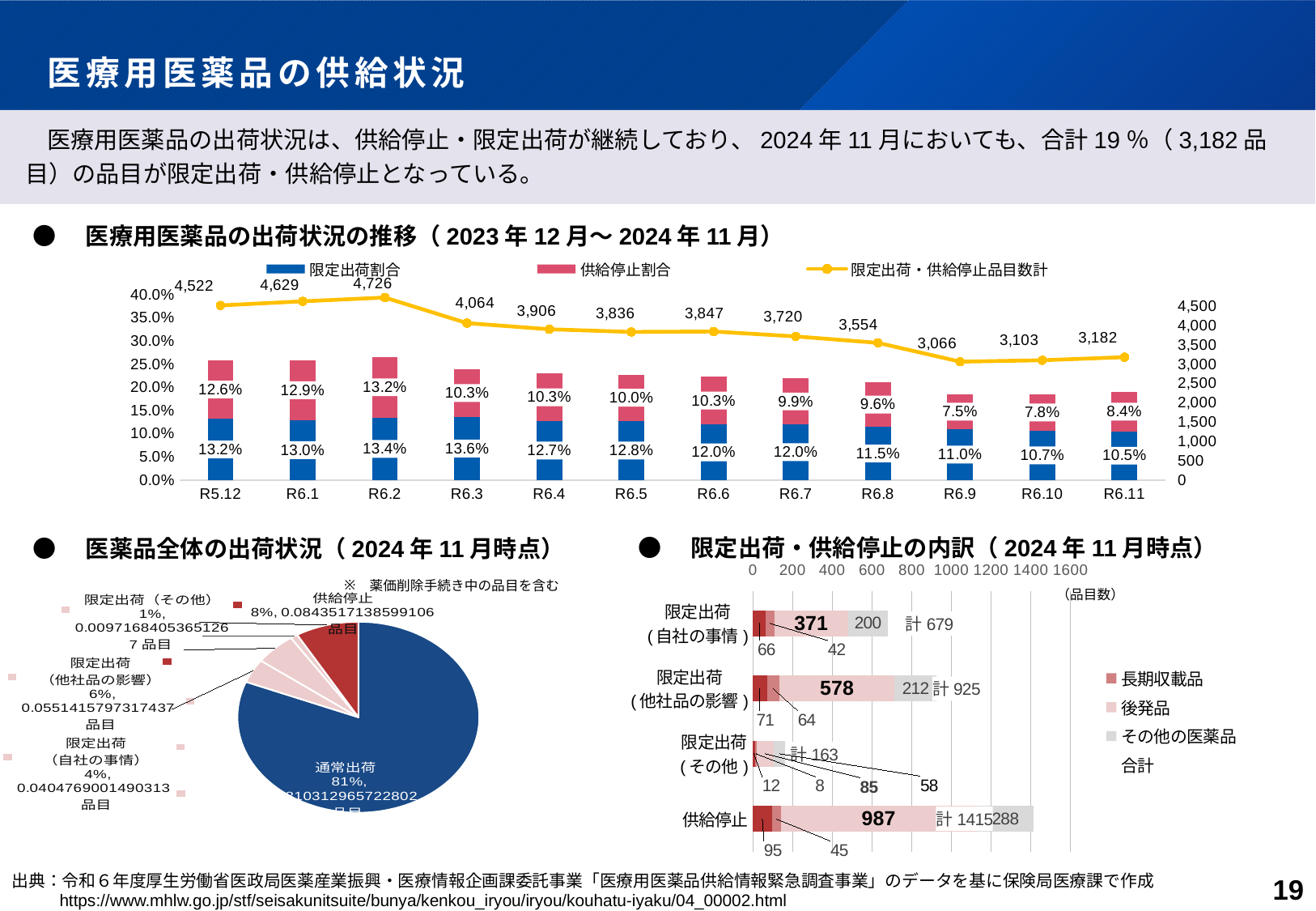

# 医療用医薬品の供給状況

　医療用医薬品の出荷状況は、供給停止・限定出荷が継続しており、2024年11月においても、合計19％（3,182品目）の品目が限定出荷・供給停止となっている。

●　医療用医薬品の出荷状況の推移（2023年12月～2024年11月）

### Chart

| Category | 限定出荷割合 | 供給停止割合 | 限定出荷・供給停止品目数計 |
|---|---|---|---|
| R5.12 | 0.1322654462242563 | 0.12643020594965676 | 4522.0 |
| R6.1 | 0.129572745043284 | 0.1289583915107512 | 4629.0 |
| R6.2 | 0.13436954440502338 | 0.13177901672579828 | 4726.0 |
| R6.3 | 0.13618699952896843 | 0.10309703250117758 | 4064.0 |
| R6.4 | 0.12711964201601508 | 0.10286151672162035 | 3906.0 |
| R6.5 | 0.1277214213679777 | 0.0998398291510945 | 3836.0 |
| R6.6 | 0.11987235277052509 | 0.1033362344067305 | 3847.0 |
| R6.7 | 0.12035564976741447 | 0.09868692221633397 | 3720.0 |
| R6.8 | 0.11487088156723063 | 0.09611160581775008 | 3554.0 |
| R6.9 | 0.110097286845127 | 0.07517070517856064 | 3066.0 |
| R6.10 | 0.106678592725104 | 0.07835420393559929 | 3103.0 |
| R6.11 | 0.10533532041728763 | 0.08435171385991058 | 3182.0 |
●　限定出荷・供給停止の内訳（2024年11月時点）

●　医薬品全体の出荷状況（2024年11月時点）

### Chart

| Category | 先発品 | 長期収載品 | 後発品 | その他の医薬品 | 合計 |
|---|---|---|---|---|---|
| 限定出荷
(自社の事情) | 66.0 | 42.0 | 371.0 | 200.0 | 679.0 |
| 限定出荷
(他社品の影響) | 71.0 | 64.0 | 578.0 | 212.0 | 925.0 |
| 限定出荷
(その他) | 12.0 | 8.0 | 85.0 | 58.0 | 163.0 |
| 供給停止 | 95.0 | 45.0 | 987.0 | 288.0 | 1415.0 |

### Chart

| Category | 品目数 |
|---|---|
| 通常出荷 | 13593.0 |
| 限定出荷
（自社の事情） | 679.0 |
| 限定出荷
（他社品の影響） | 925.0 |
| 限定出荷（その他） | 163.0 |
| 供給停止 | 1415.0 |
　薬価削除手続き中の品目を含む
（品目数）
出典：令和６年度厚生労働省医政局医薬産業振興・医療情報企画課委託事業「医療用医薬品供給情報緊急調査事業」のデータを基に保険局医療課で作成
https://www.mhlw.go.jp/stf/seisakunitsuite/bunya/kenkou_iryou/iryou/kouhatu-iyaku/04_00002.html
19